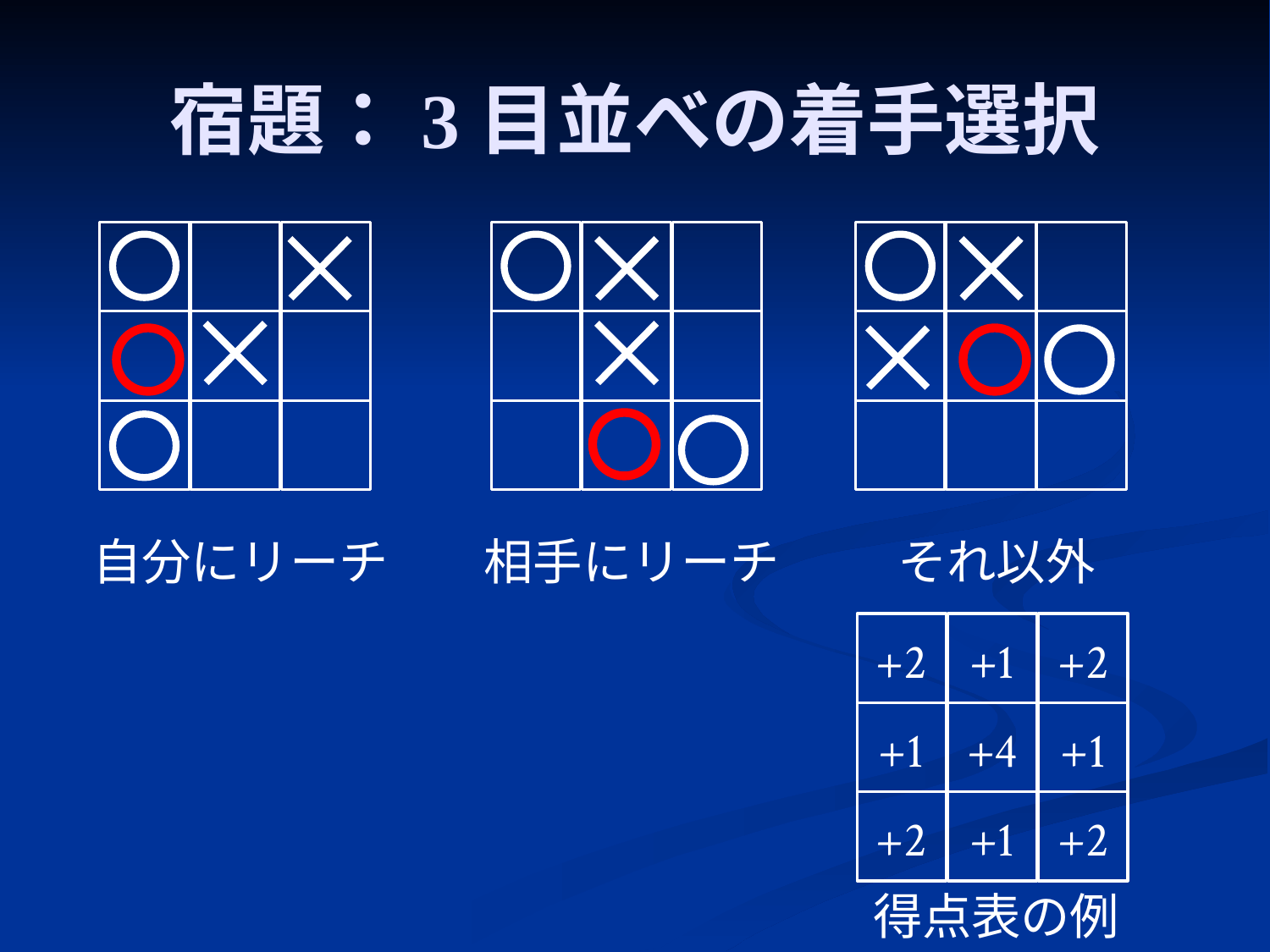

# 宿題：3目並べの着手選択

自分にリーチ
相手にリーチ
それ以外
+2
+1
+2
+1
+4
+1
+2
+1
+2
得点表の例